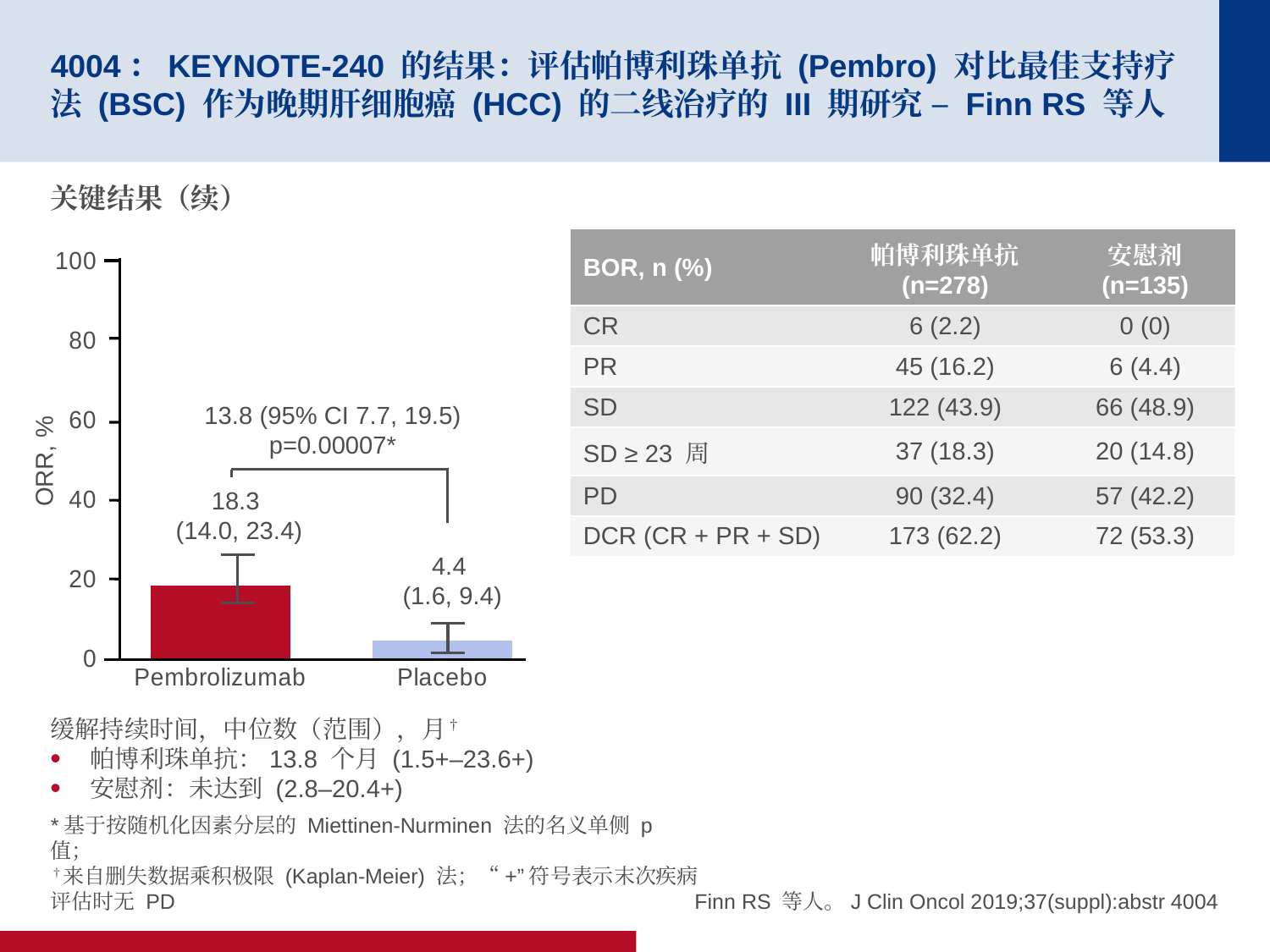

# 4004：KEYNOTE-240 的结果：评估帕博利珠单抗 (Pembro) 对比最佳支持疗法 (BSC) 作为晚期肝细胞癌 (HCC) 的二线治疗的 III 期研究 – Finn RS 等人
关键结果（续）

### Chart

| Category | Series 1 |
|---|---|
| Pembrolizumab | 18.3 |
| Placebo | 4.4 |
| BOR, n (%) | 帕博利珠单抗 (n=278) | 安慰剂 (n=135) |
| --- | --- | --- |
| CR | 6 (2.2) | 0 (0) |
| PR | 45 (16.2) | 6 (4.4) |
| SD | 122 (43.9) | 66 (48.9) |
| SD ≥ 23 周 | 37 (18.3) | 20 (14.8) |
| PD | 90 (32.4) | 57 (42.2) |
| DCR (CR + PR + SD) | 173 (62.2) | 72 (53.3) |

13.8 (95% CI 7.7, 19.5)
p=0.00007*

ORR, %
18.3
 (14.0, 23.4)

4.4
 (1.6, 9.4)

缓解持续时间，中位数（范围），月†
帕博利珠单抗：13.8 个月 (1.5+–23.6+)
安慰剂：未达到 (2.8–20.4+)
*基于按随机化因素分层的 Miettinen-Nurminen 法的名义单侧 p 值；
†来自删失数据乘积极限 (Kaplan-Meier) 法；“+”符号表示末次疾病评估时无 PD
Finn RS 等人。J Clin Oncol 2019;37(suppl):abstr 4004